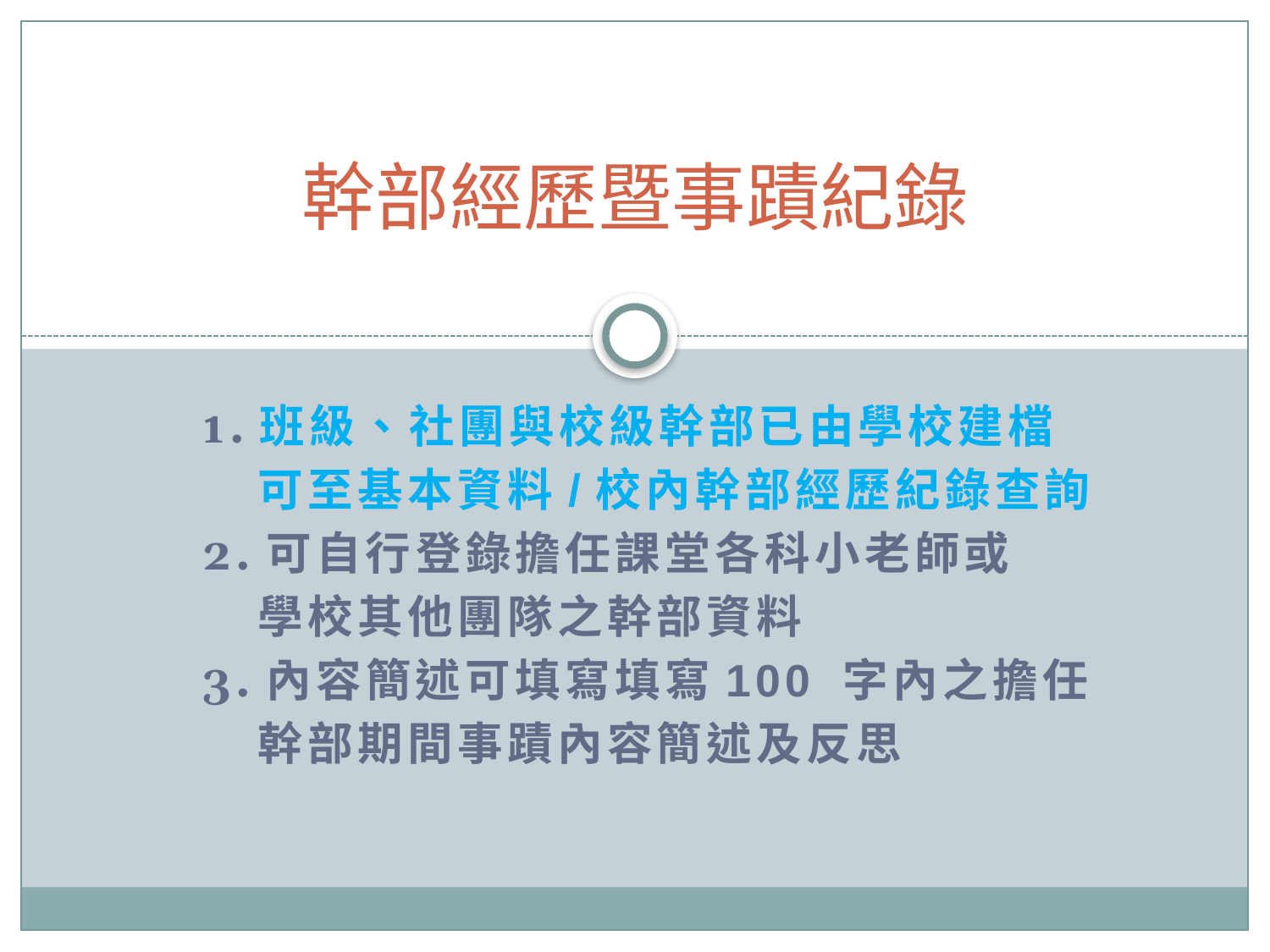

# 幹部經歷暨事蹟紀錄
1.班級、社團與校級幹部已由學校建檔
   可至基本資料/校內幹部經歷紀錄查詢
2.可自行登錄擔任課堂各科小老師或
   學校其他團隊之幹部資料
3.內容簡述可填寫填寫100 字內之擔任
   幹部期間事蹟內容簡述及反思